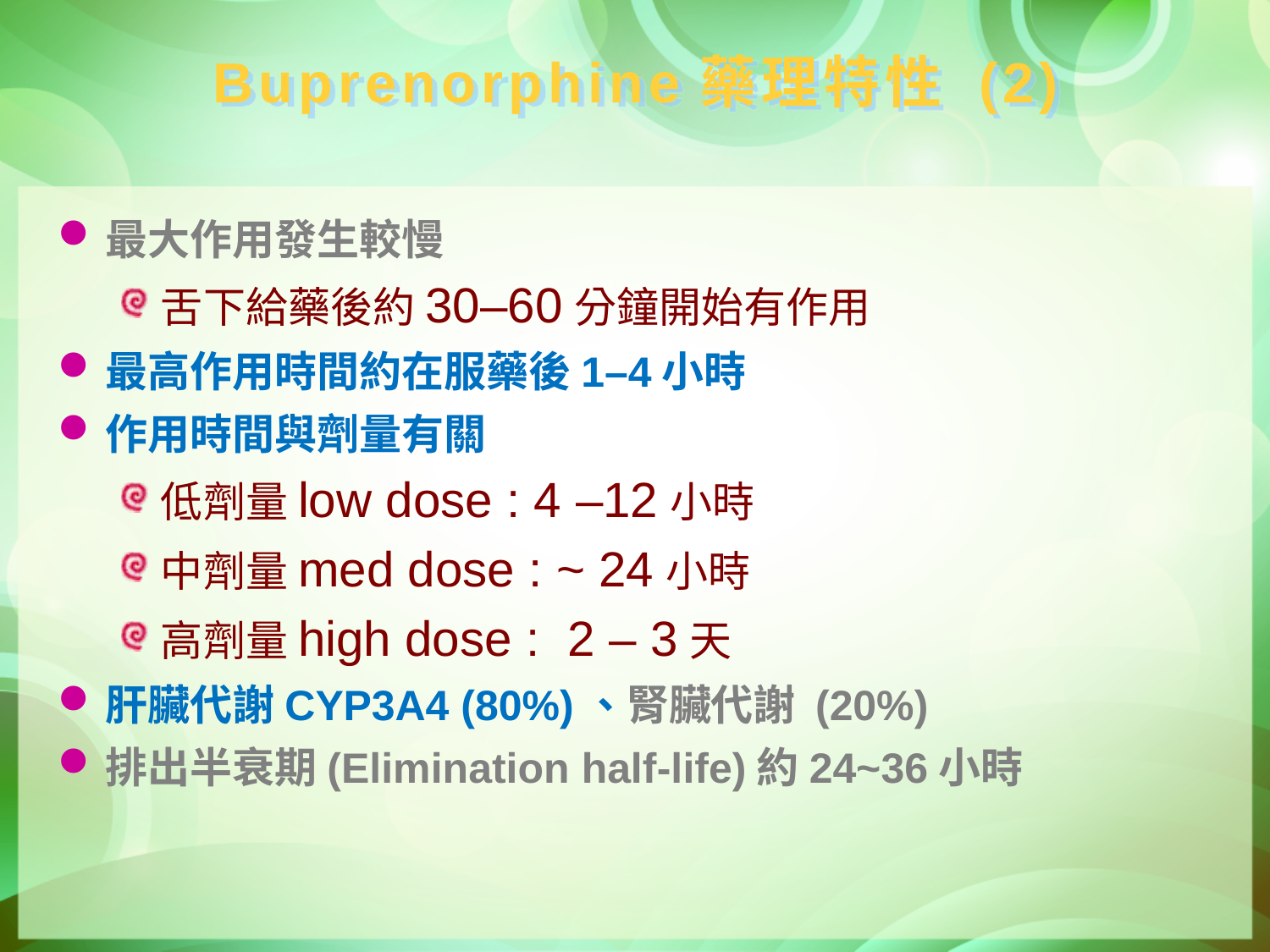

Buprenorphine藥理特性 (2)
最大作用發生較慢
舌下給藥後約30–60分鐘開始有作用
最高作用時間約在服藥後1–4小時
作用時間與劑量有關
低劑量low dose : 4 –12小時
中劑量med dose : ~ 24小時
高劑量high dose :  2 – 3天
肝臟代謝CYP3A4 (80%)、腎臟代謝 (20%)
排出半衰期(Elimination half-life)約24~36小時